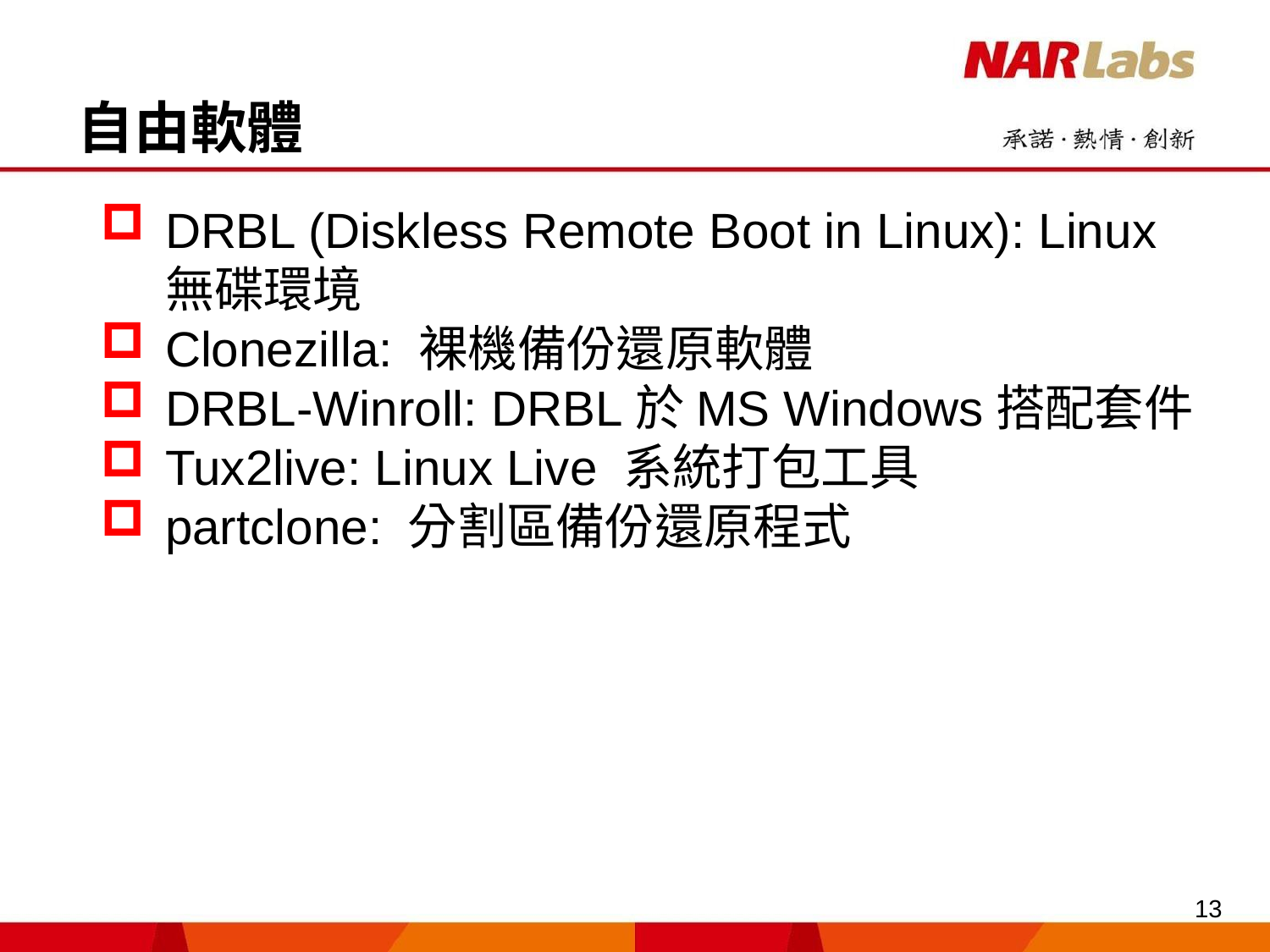

# 自由軟體
DRBL (Diskless Remote Boot in Linux): Linux無碟環境
Clonezilla: 裸機備份還原軟體
DRBL-Winroll: DRBL於MS Windows搭配套件
Tux2live: Linux Live 系統打包工具
partclone: 分割區備份還原程式
13